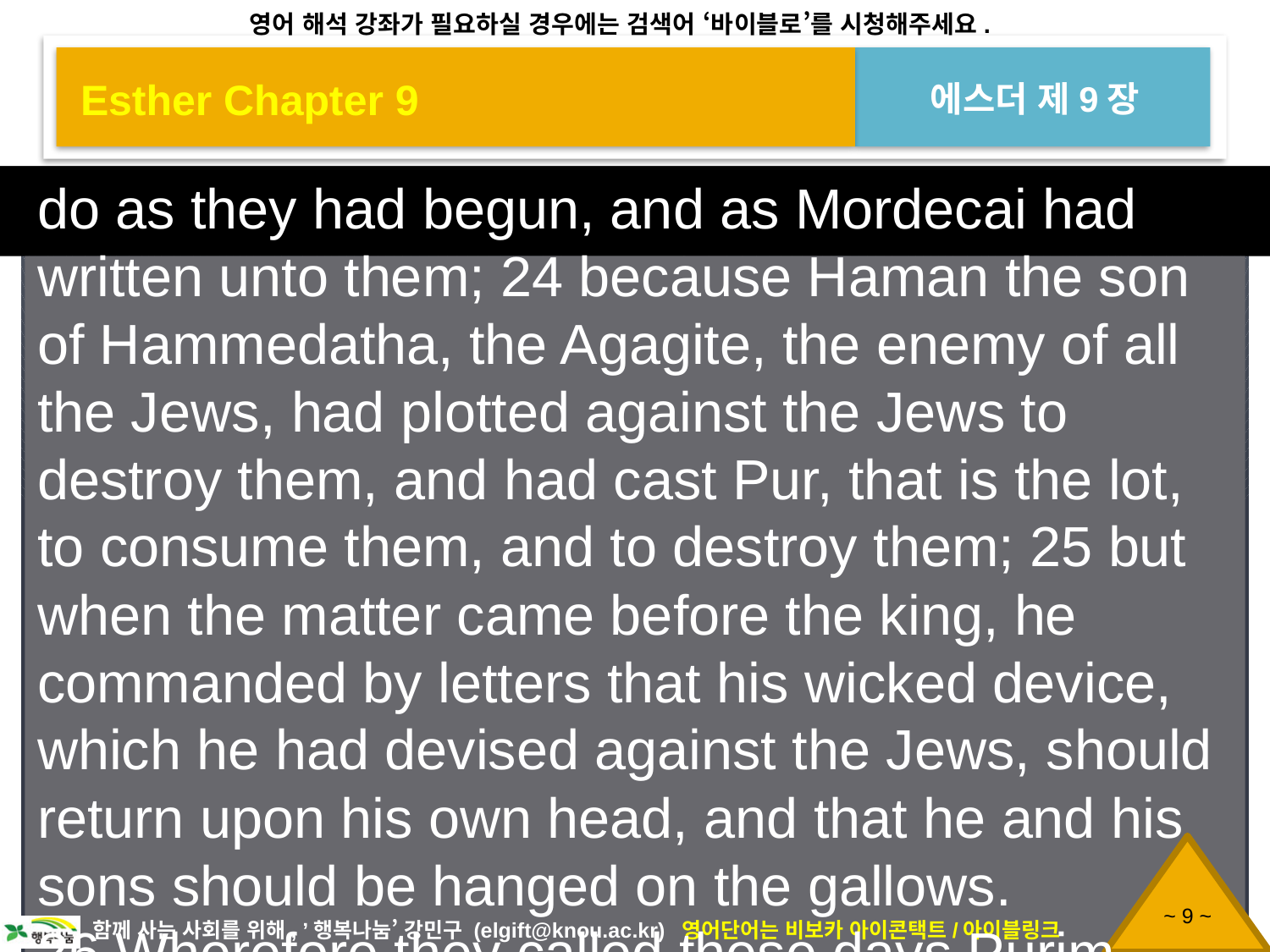

Esther Chapter 9
에스더 제9장
do as they had begun, and as Mordecai had written unto them; 24 because Haman the son of Hammedatha, the Agagite, the enemy of all the Jews, had plotted against the Jews to destroy them, and had cast Pur, that is the lot, to consume them, and to destroy them; 25 but when the matter came before the king, he commanded by letters that his wicked device, which he had devised against the Jews, should return upon his own head, and that he and his sons should be hanged on the gallows.
26 Wherefore they called these days Purim, after